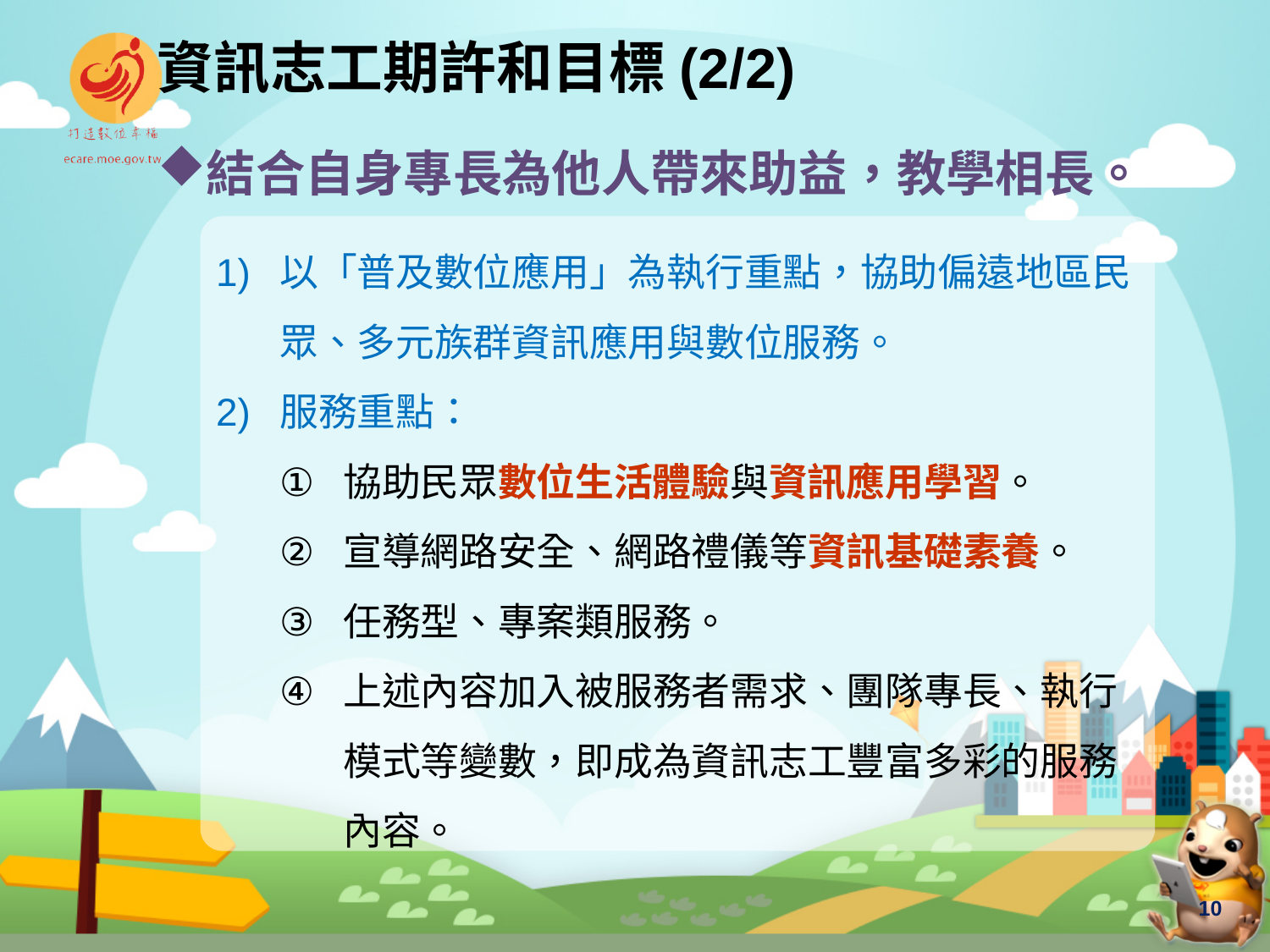

資訊志工期許和目標(2/2)

結合自身專長為他人帶來助益，教學相長。

以「普及數位應用」為執行重點，協助偏遠地區民眾、多元族群資訊應用與數位服務。
服務重點：
協助民眾數位生活體驗與資訊應用學習。
宣導網路安全、網路禮儀等資訊基礎素養。
任務型、專案類服務。
上述內容加入被服務者需求、團隊專長、執行模式等變數，即成為資訊志工豐富多彩的服務內容。
10